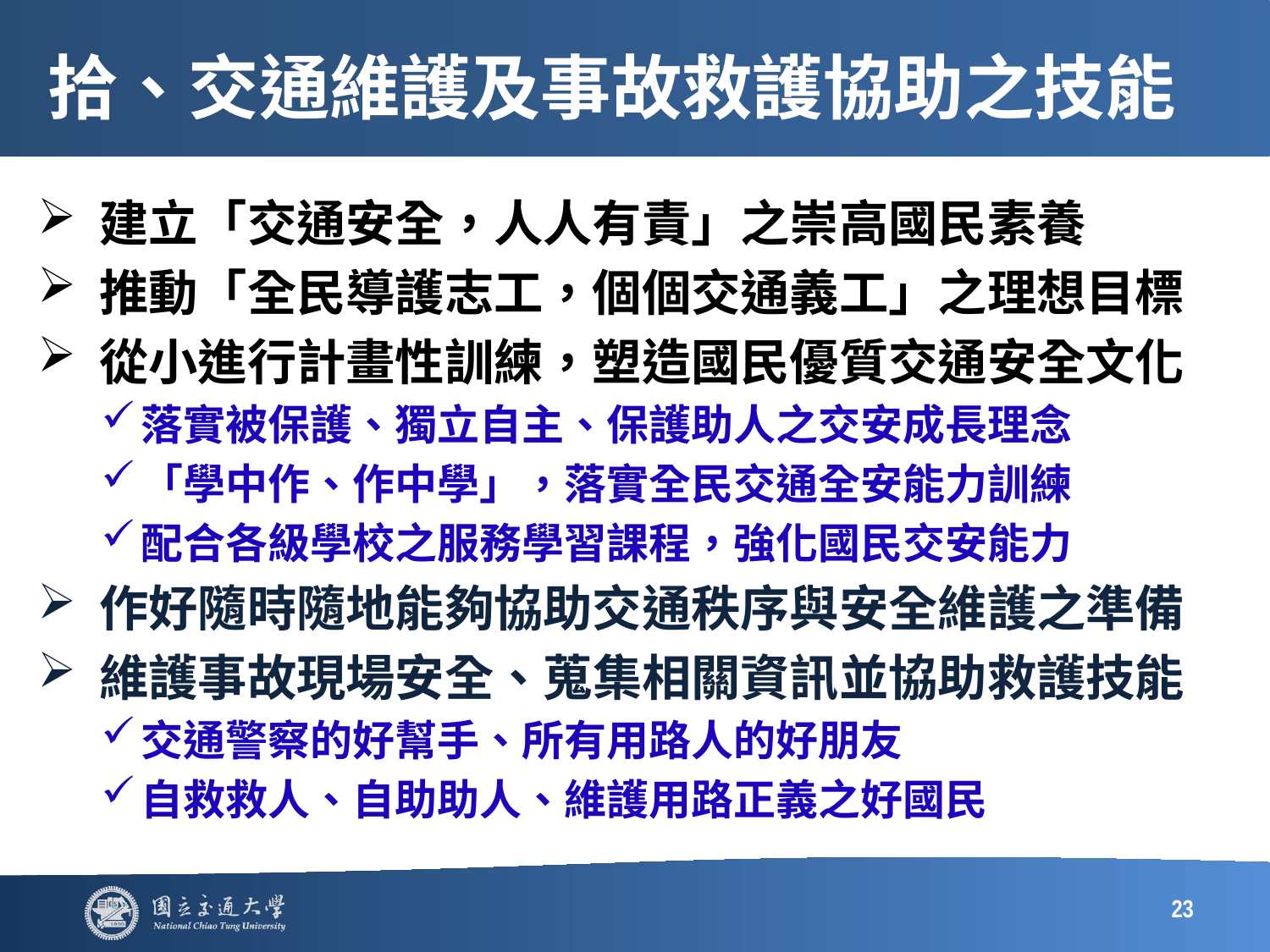

# 拾、交通維護及事故救護協助之技能
建立「交通安全，人人有責」之崇高國民素養
推動「全民導護志工，個個交通義工」之理想目標
從小進行計畫性訓練，塑造國民優質交通安全文化
落實被保護、獨立自主、保護助人之交安成長理念
「學中作、作中學」，落實全民交通全安能力訓練
配合各級學校之服務學習課程，強化國民交安能力
作好隨時隨地能夠協助交通秩序與安全維護之準備
維護事故現場安全、蒐集相關資訊並協助救護技能
交通警察的好幫手、所有用路人的好朋友
自救救人、自助助人、維護用路正義之好國民

23